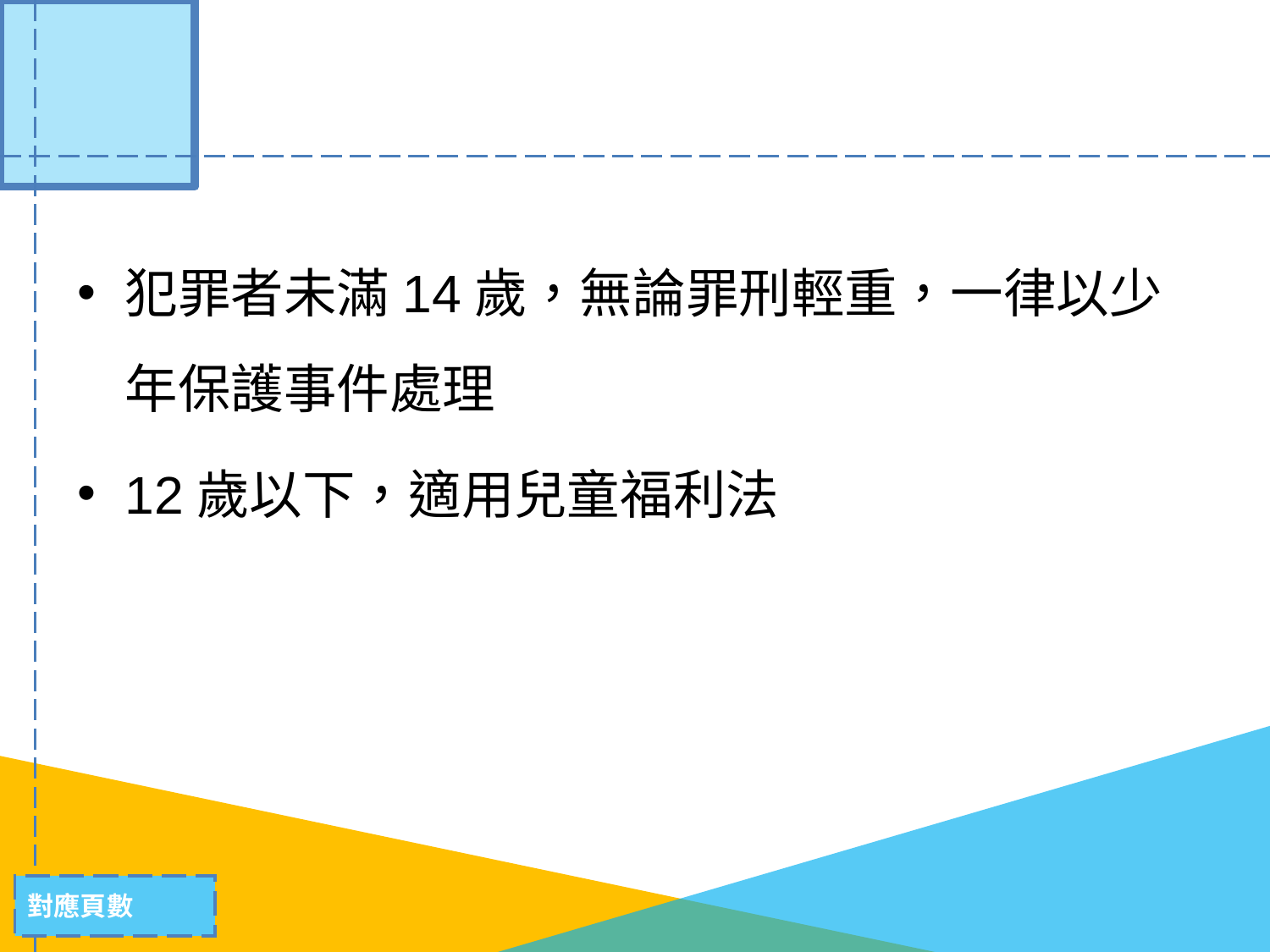

#
犯罪者未滿14歲，無論罪刑輕重，一律以少年保護事件處理
12歲以下，適用兒童福利法